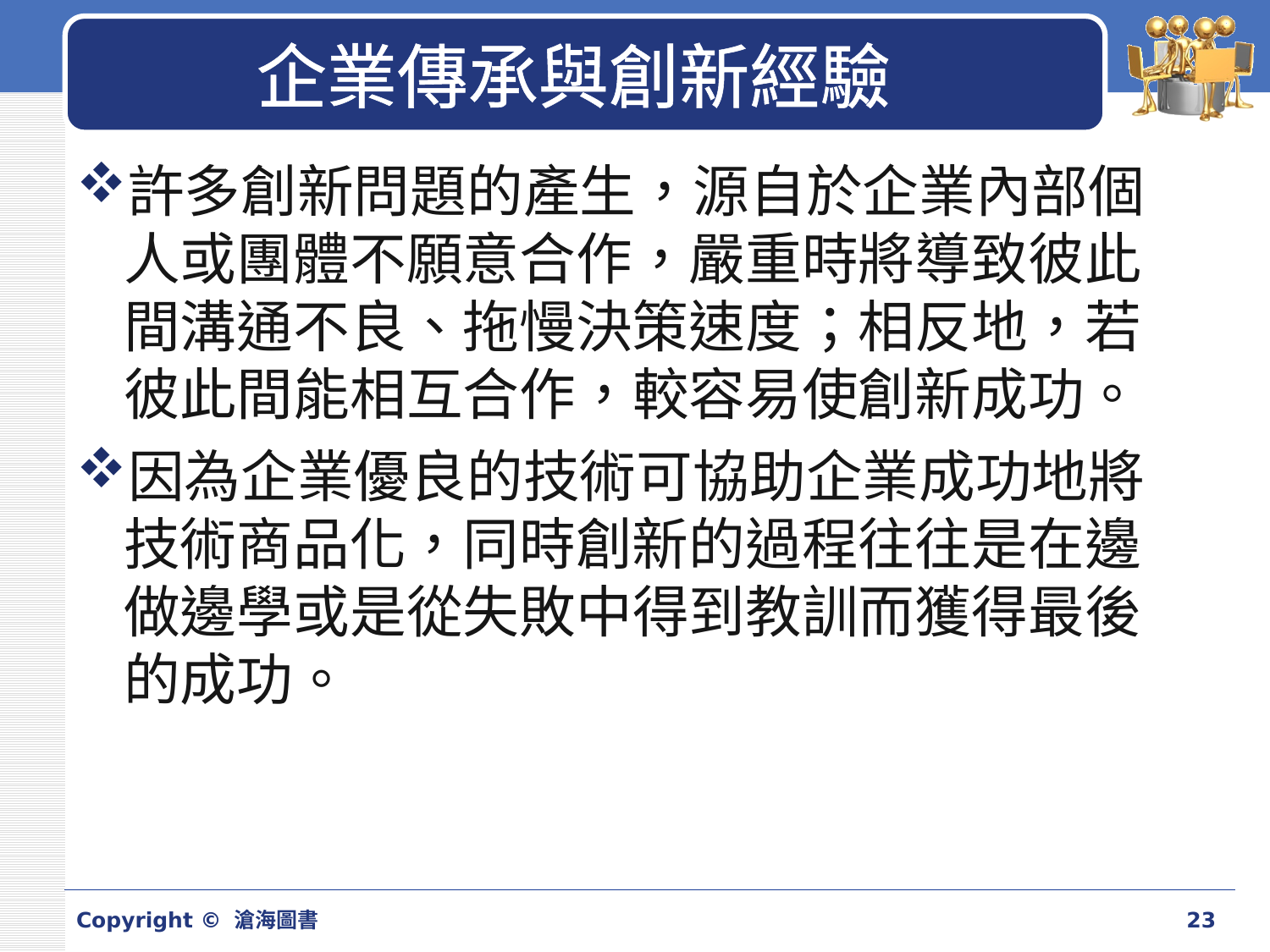

# 企業傳承與創新經驗
許多創新問題的產生，源自於企業內部個人或團體不願意合作，嚴重時將導致彼此間溝通不良、拖慢決策速度；相反地，若彼此間能相互合作，較容易使創新成功。
因為企業優良的技術可協助企業成功地將技術商品化，同時創新的過程往往是在邊做邊學或是從失敗中得到教訓而獲得最後的成功。
Copyright © 滄海圖書
23